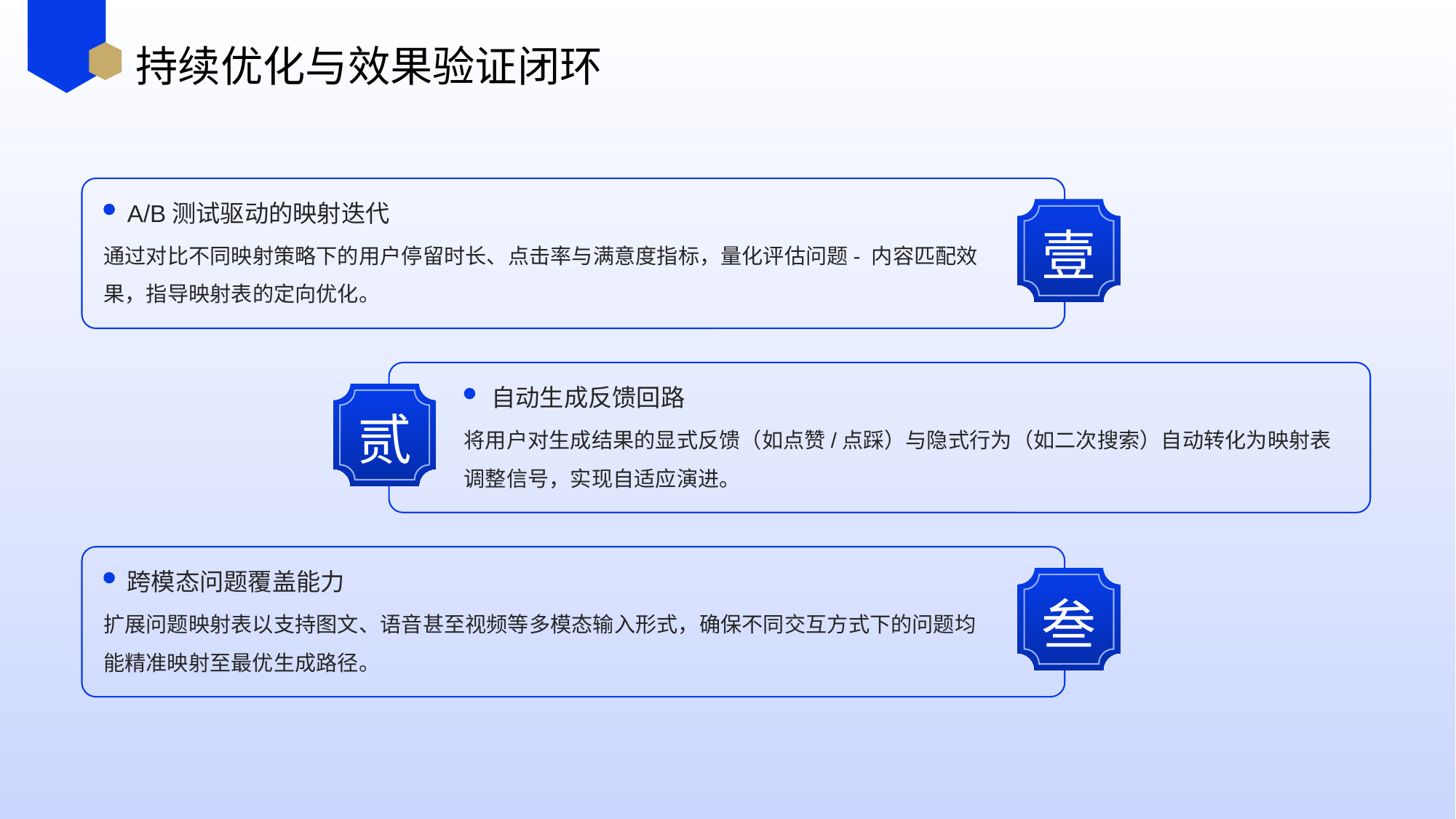

持续优化与效果验证闭环

A/B测试驱动的映射迭代

壹

通过对比不同映射策略下的用户停留时长、点击率与满意度指标，量化评估问题- 内容匹配效果，指导映射表的定向优化。

自动生成反馈回路

贰

将用户对生成结果的显式反馈（如点赞/点踩）与隐式行为（如二次搜索）自动转化为映射表调整信号，实现自适应演进。

跨模态问题覆盖能力

叁

扩展问题映射表以支持图文、语音甚至视频等多模态输入形式，确保不同交互方式下的问题均能精准映射至最优生成路径。